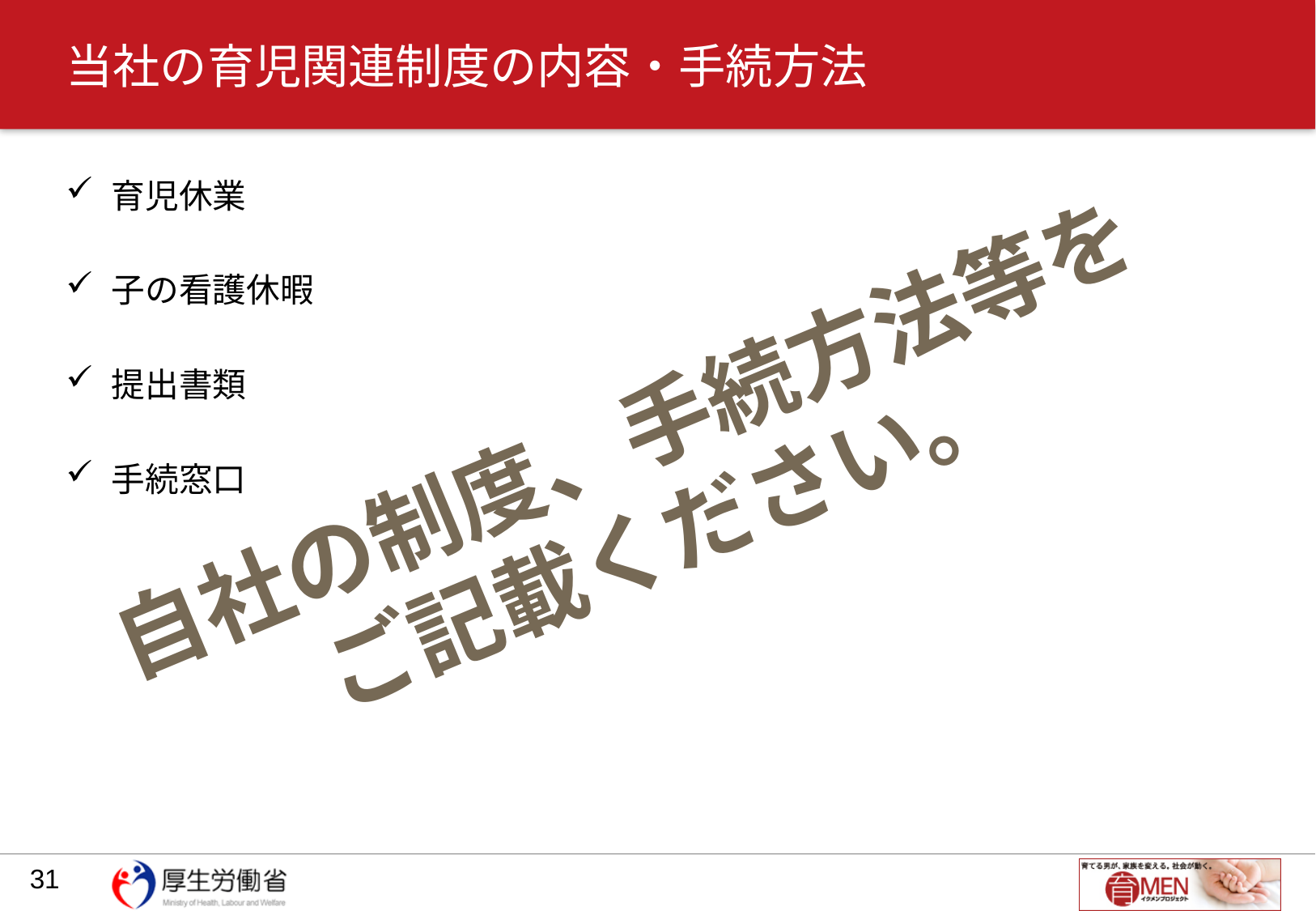

# 当社の育児関連制度の内容・手続方法
育児休業

子の看護休暇

提出書類

手続窓口
自社の制度、手続方法等を
ご記載ください。
31